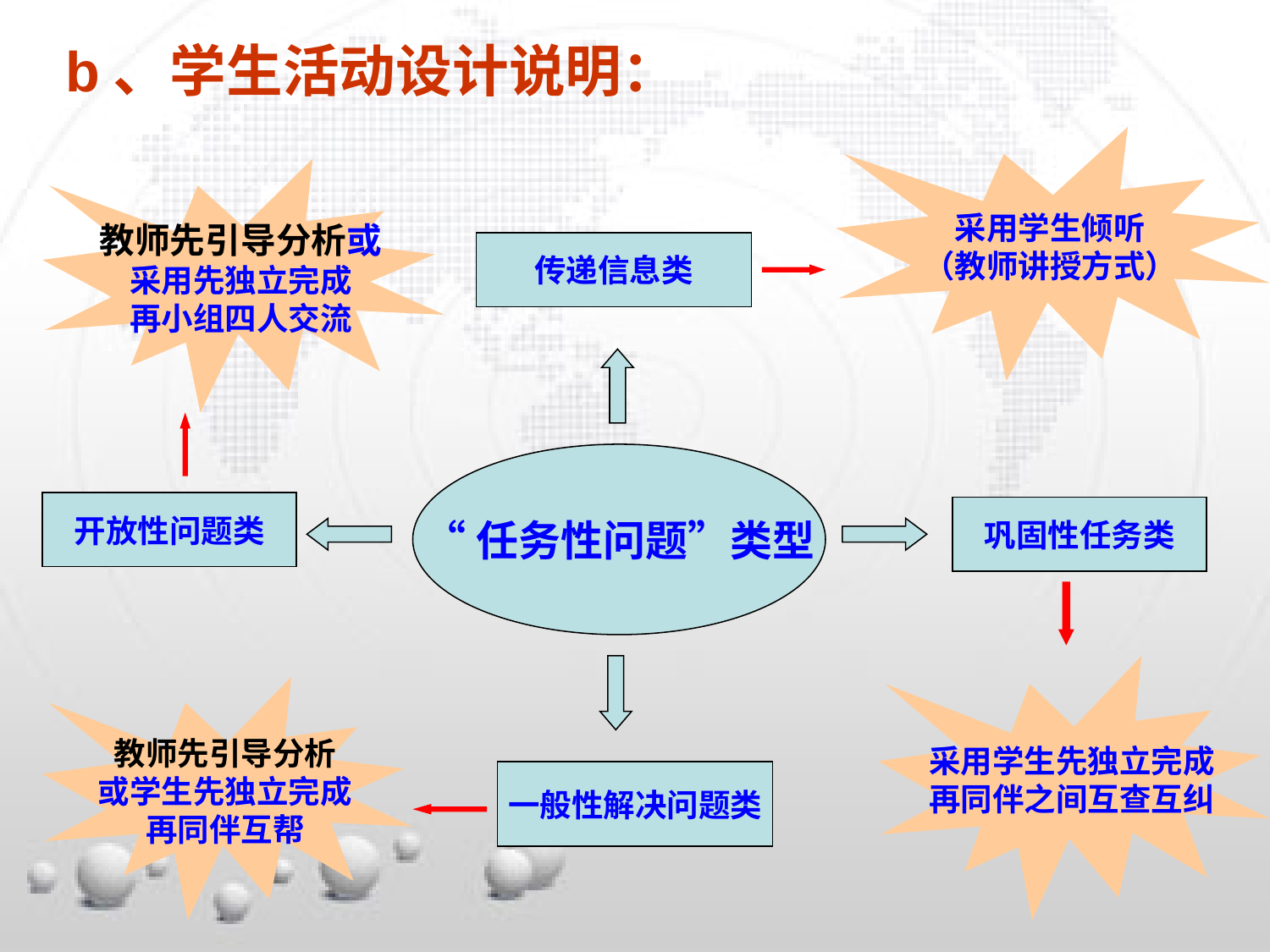

b、学生活动设计说明：
采用学生倾听
（教师讲授方式）
教师先引导分析或
采用先独立完成
再小组四人交流
传递信息类

“任务性问题”类型
开放性问题类
巩固性任务类

采用学生先独立完成
再同伴之间互查互纠
教师先引导分析
或学生先独立完成
再同伴互帮
一般性解决问题类